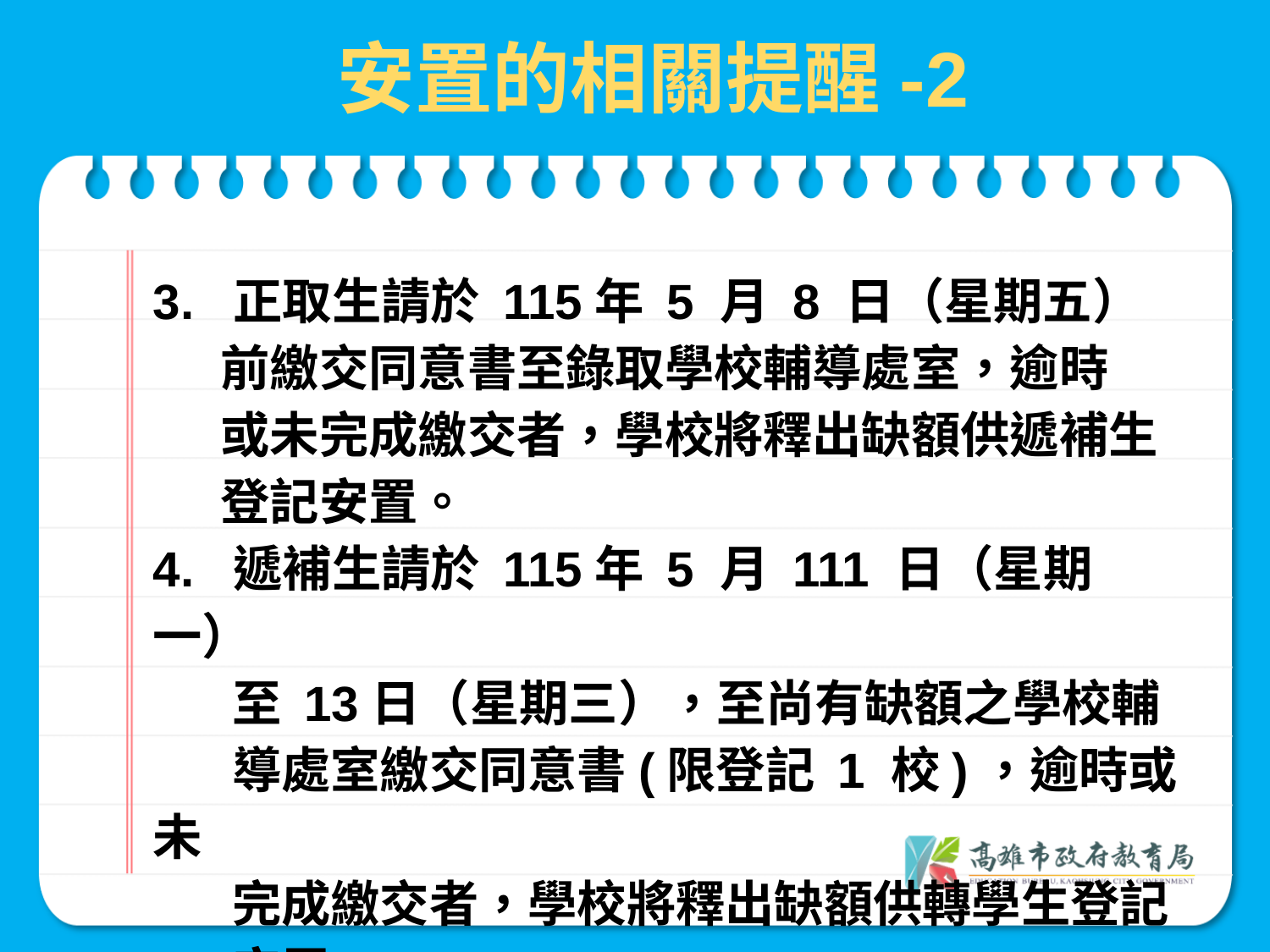

安置的相關提醒-2
3.  正取生請於 115年 5 月 8 日（星期五）
     前繳交同意書至錄取學校輔導處室，逾時
     或未完成繳交者，學校將釋出缺額供遞補生
     登記安置。
4.  遞補生請於 115年 5 月 111 日（星期一）
      至 13日（星期三），至尚有缺額之學校輔
      導處室繳交同意書(限登記 1 校)，逾時或未
      完成繳交者，學校將釋出缺額供轉學生登記
      安置。